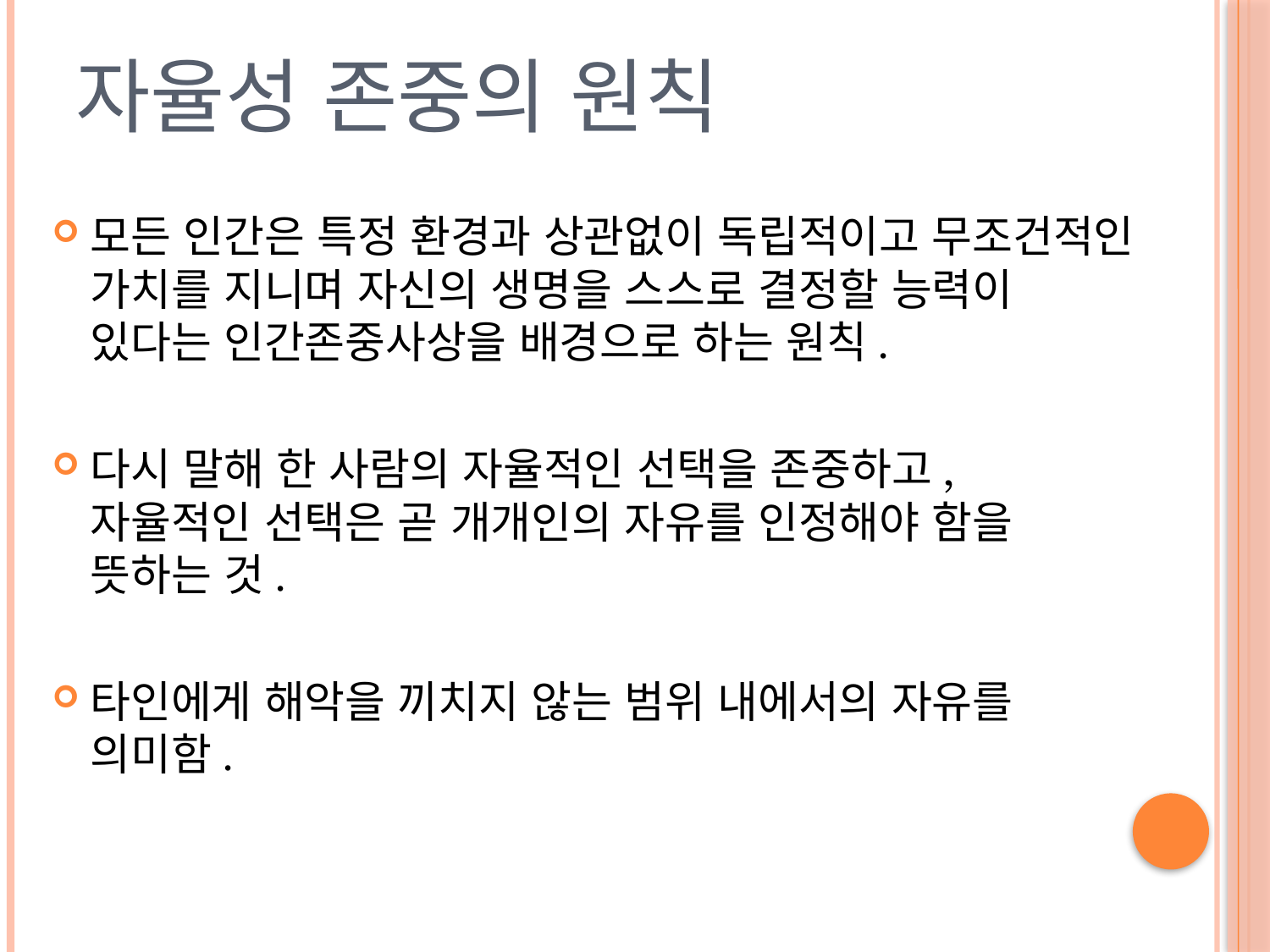

# 자율성 존중의 원칙

모든 인간은 특정 환경과 상관없이 독립적이고 무조건적인 가치를 지니며 자신의 생명을 스스로 결정할 능력이 있다는 인간존중사상을 배경으로 하는 원칙.

다시 말해 한 사람의 자율적인 선택을 존중하고, 자율적인 선택은 곧 개개인의 자유를 인정해야 함을 뜻하는 것.

타인에게 해악을 끼치지 않는 범위 내에서의 자유를 의미함.